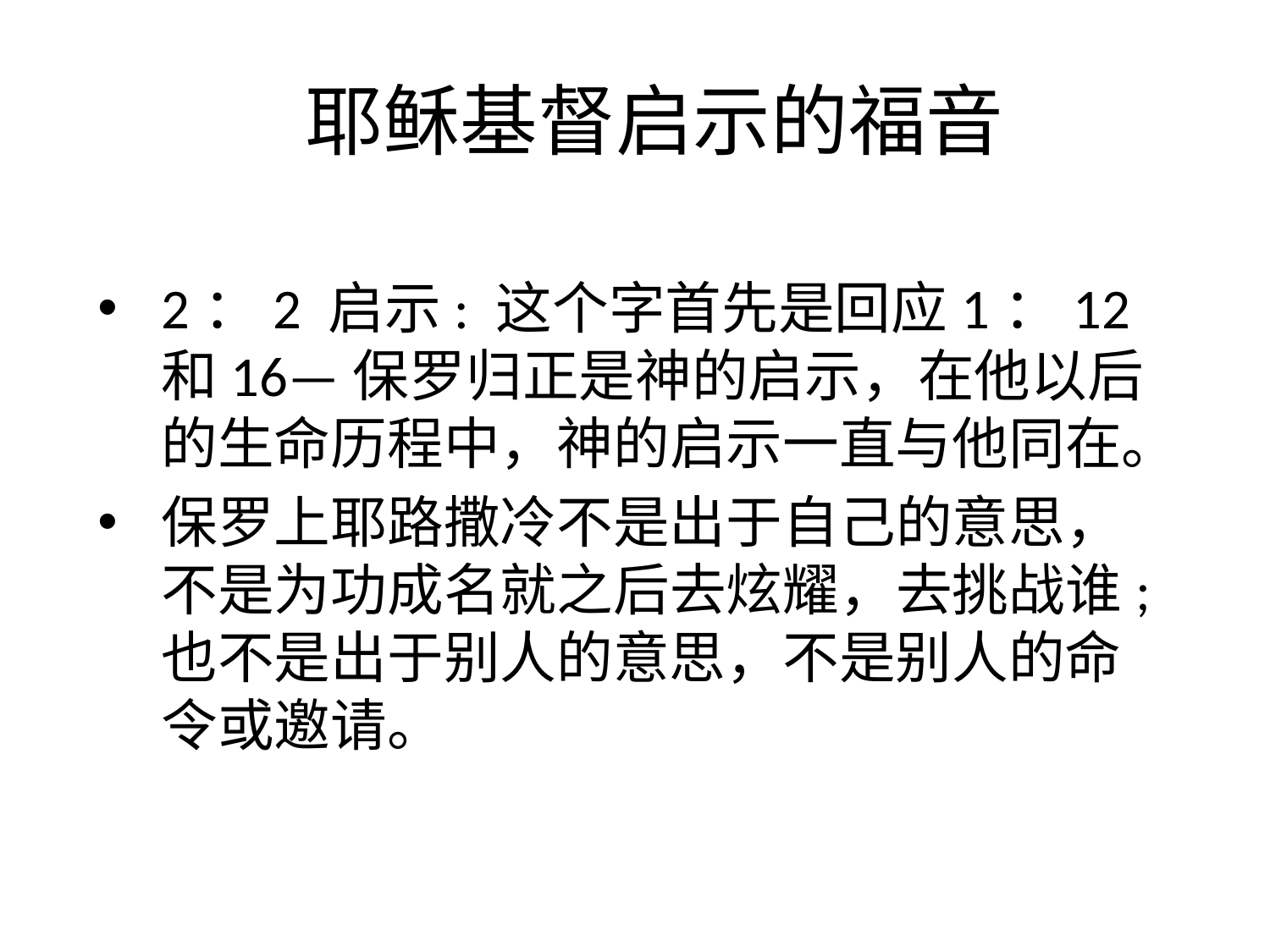

# 耶稣基督启示的福音
2：2 启示: 这个字首先是回应1：12和16—保罗归正是神的启示，在他以后的生命历程中，神的启示一直与他同在。
保罗上耶路撒冷不是出于自己的意思，不是为功成名就之后去炫耀，去挑战谁;也不是出于别人的意思，不是别人的命令或邀请。